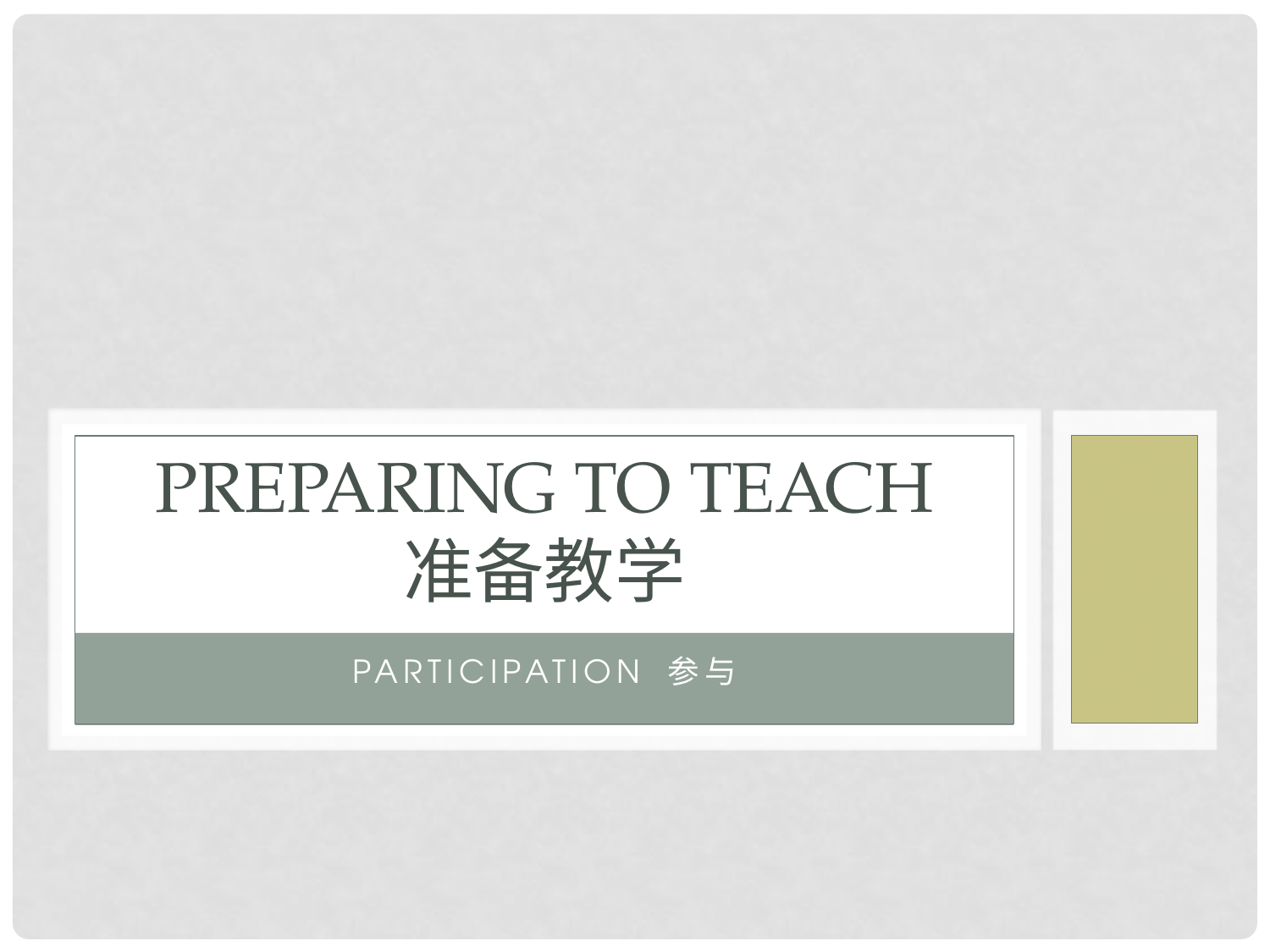

# Preparing to teach 准备教学
Participation 参与